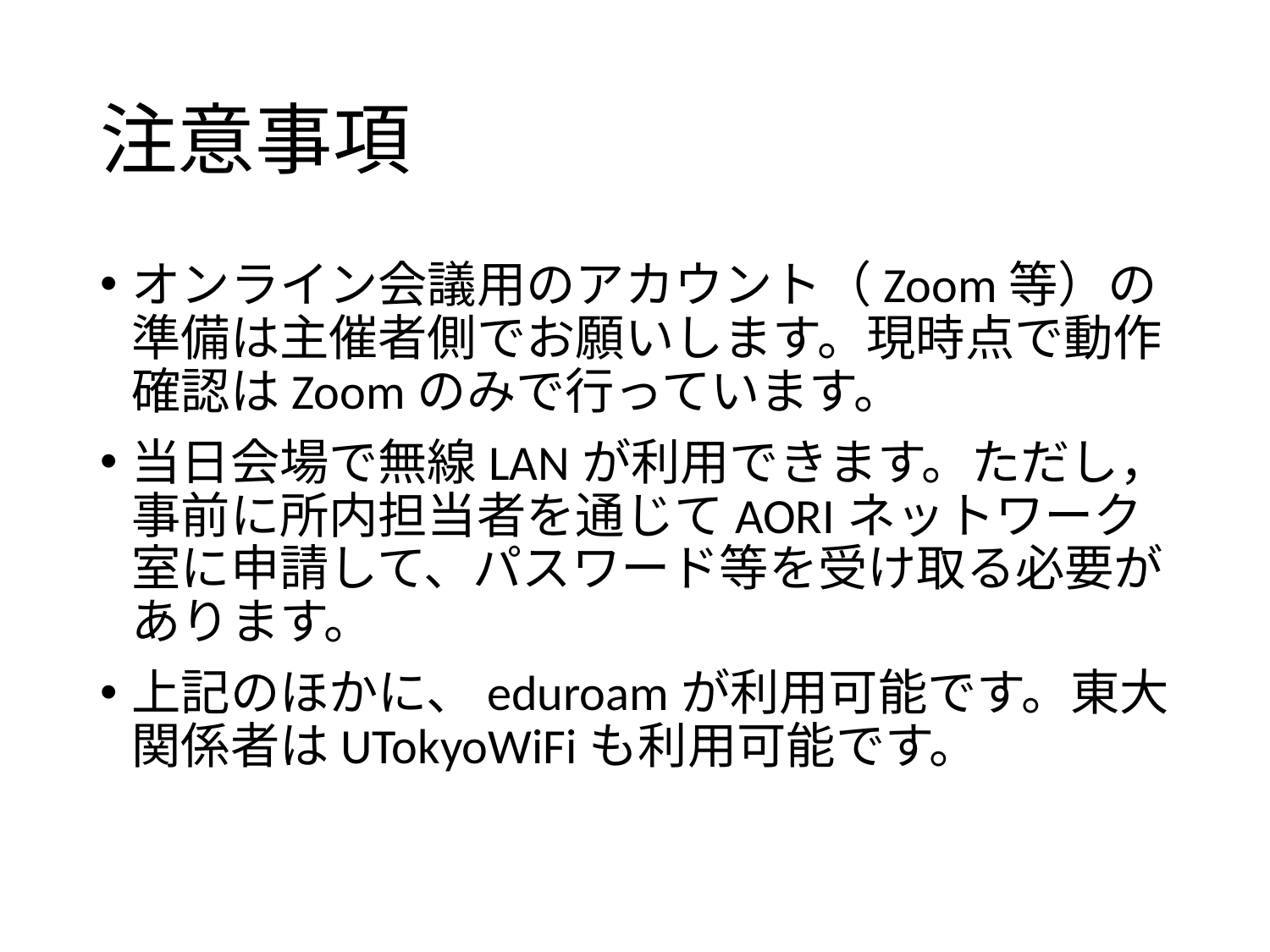

# 注意事項
オンライン会議用のアカウント（Zoom等）の準備は主催者側でお願いします。現時点で動作確認はZoomのみで行っています。
当日会場で無線LANが利用できます。ただし，事前に所内担当者を通じてAORIネットワーク室に申請して、パスワード等を受け取る必要があります。
上記のほかに、eduroamが利用可能です。東大関係者はUTokyoWiFiも利用可能です。